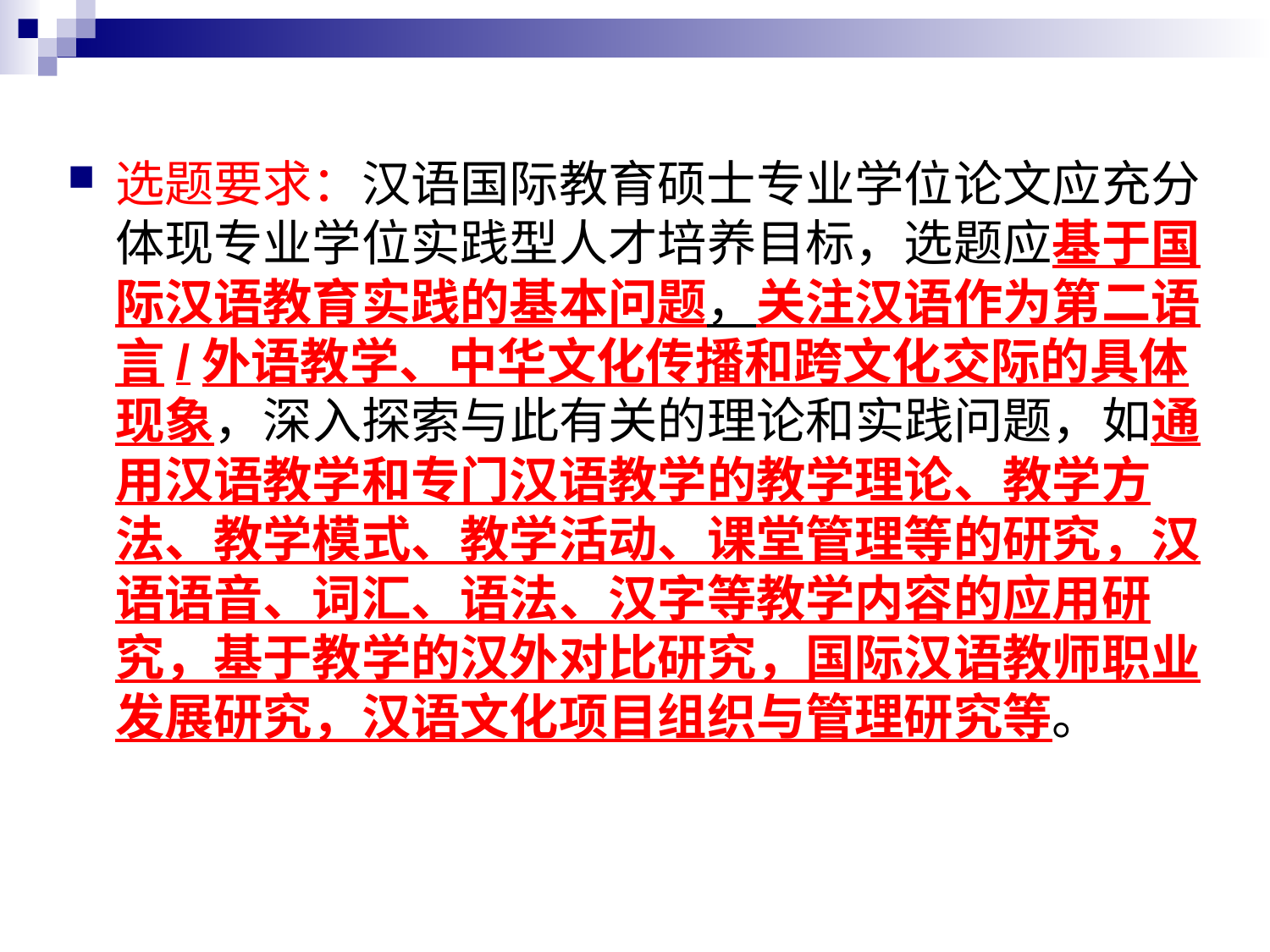

选题要求：汉语国际教育硕士专业学位论文应充分体现专业学位实践型人才培养目标，选题应基于国际汉语教育实践的基本问题，关注汉语作为第二语言/外语教学、中华文化传播和跨文化交际的具体现象，深入探索与此有关的理论和实践问题，如通用汉语教学和专门汉语教学的教学理论、教学方法、教学模式、教学活动、课堂管理等的研究，汉语语音、词汇、语法、汉字等教学内容的应用研究，基于教学的汉外对比研究，国际汉语教师职业发展研究，汉语文化项目组织与管理研究等。